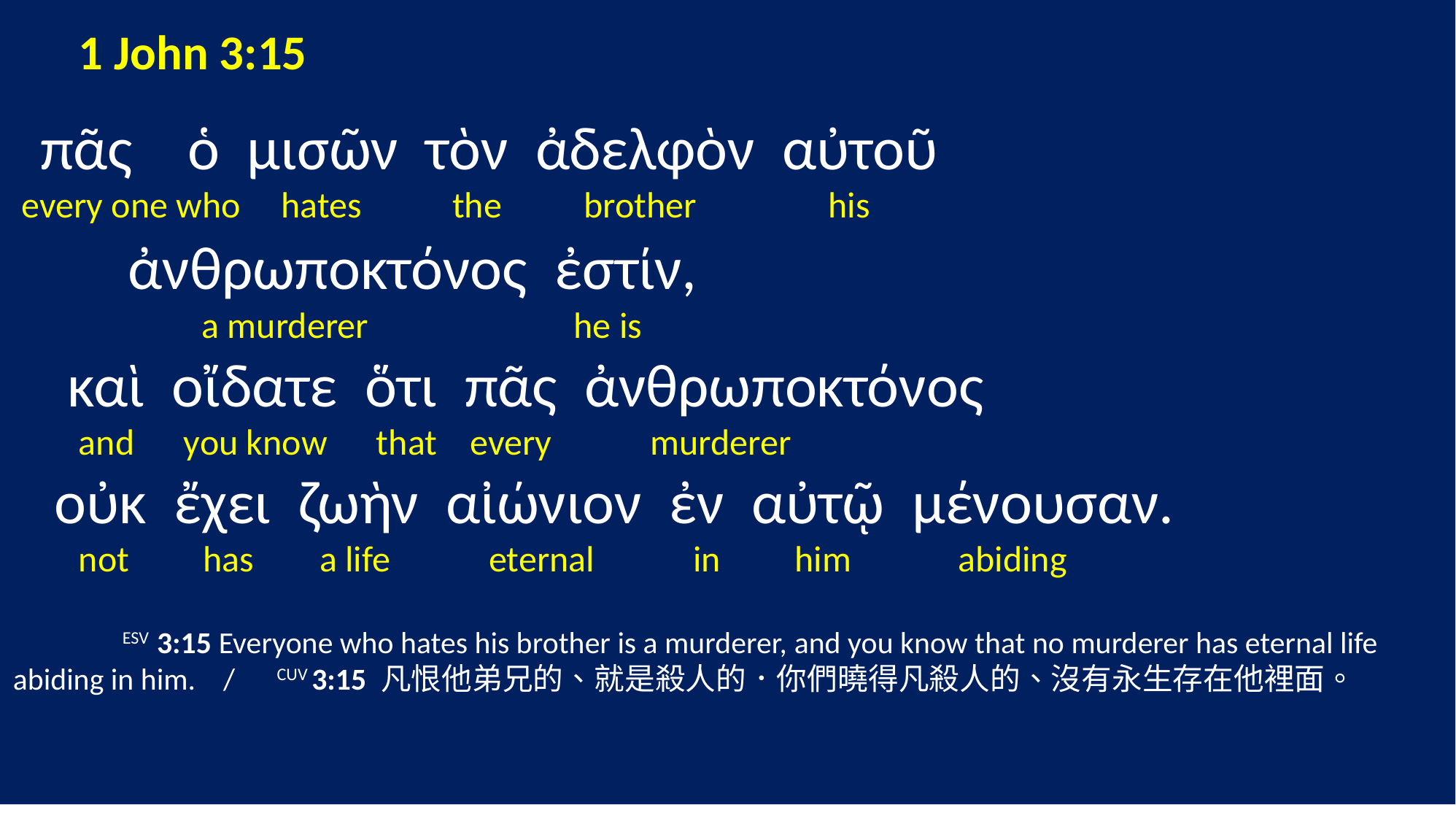

1 John 3:15

  πᾶς    ὁ  μισῶν  τὸν  ἀδελφὸν  αὐτοῦ
 every one who     hates           the          brother                his
        ἀνθρωποκτόνος  ἐστίν,
                       a murderer                         he is
    καὶ  οἴδατε  ὅτι  πᾶς  ἀνθρωποκτόνος
        and      you know      that    every            murderer
   οὐκ  ἔχει  ζωὴν  αἰώνιον  ἐν  αὐτῷ  μένουσαν.
        not         has        a life            eternal            in         him             abiding

	ESV  3:15 Everyone who hates his brother is a murderer, and you know that no murderer has eternal life abiding in him.    /      CUV 3:15 凡恨他弟兄的、就是殺人的．你們曉得凡殺人的、沒有永生存在他裡面。